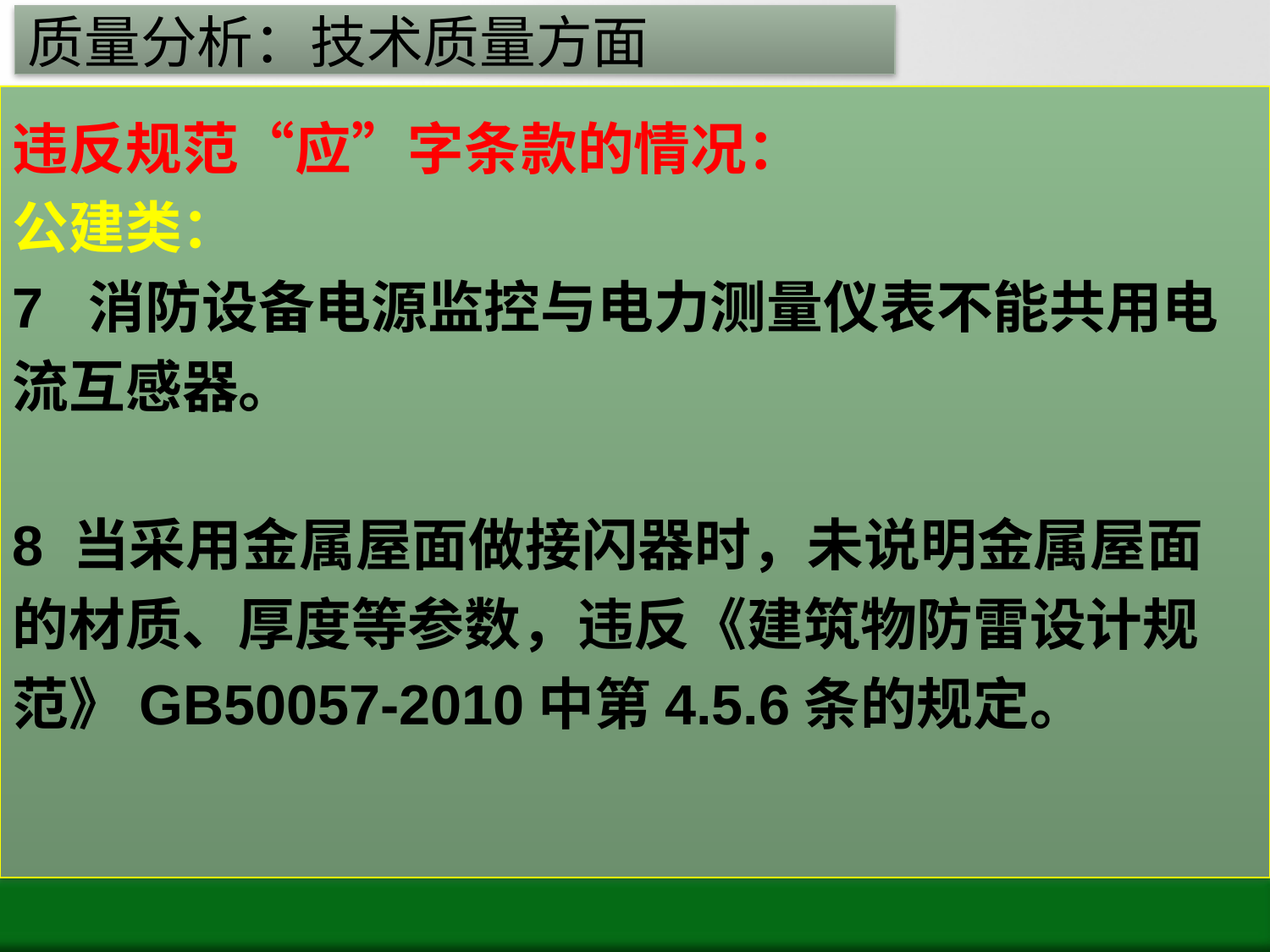

# 质量分析：技术质量方面
违反规范“应”字条款的情况：
公建类：
7  消防设备电源监控与电力测量仪表不能共用电流互感器。

8 当采用金属屋面做接闪器时，未说明金属屋面的材质、厚度等参数，违反《建筑物防雷设计规范》GB50057-2010中第4.5.6条的规定。